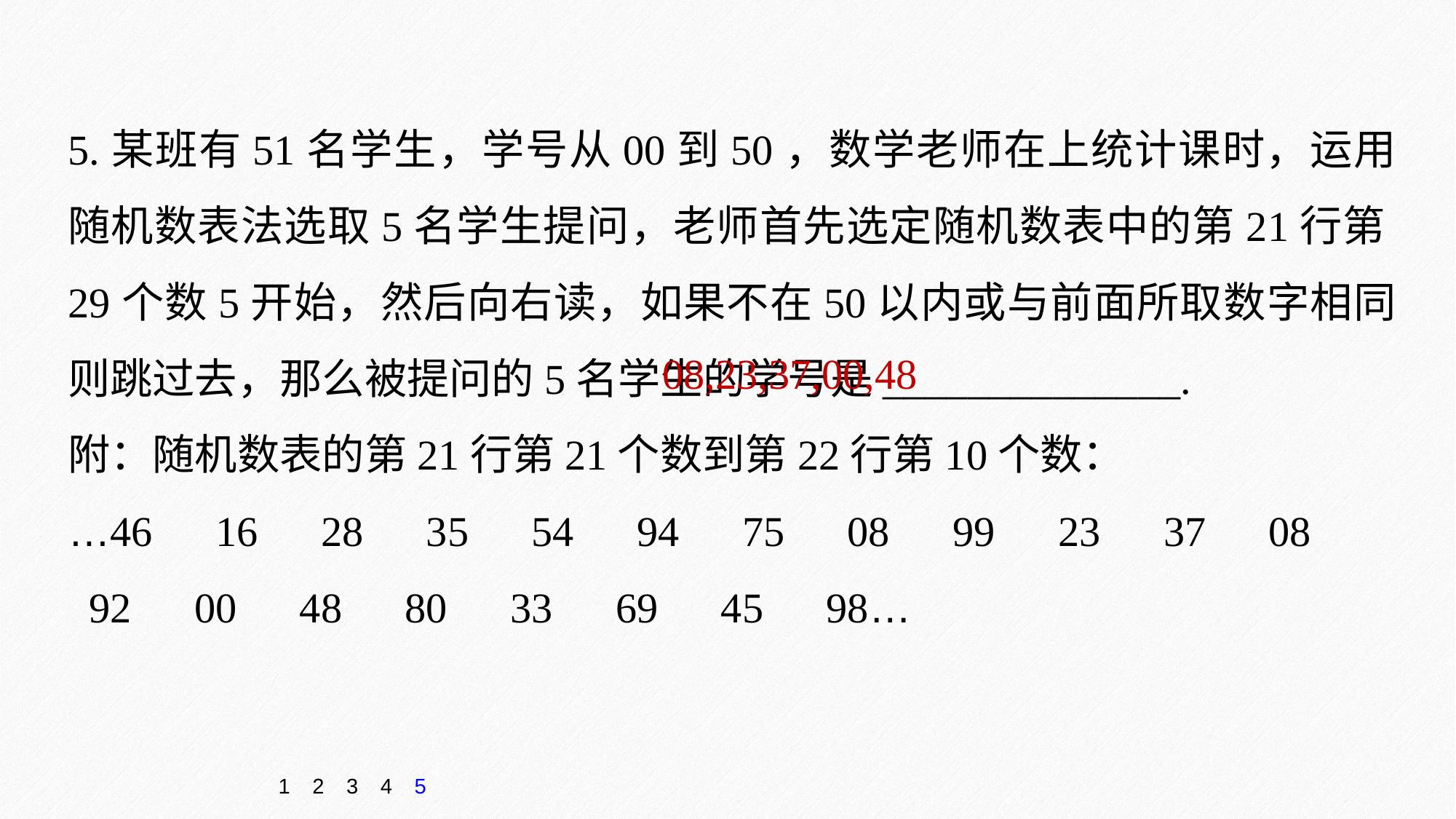

5.某班有51名学生，学号从00到50，数学老师在上统计课时，运用随机数表法选取5名学生提问，老师首先选定随机数表中的第21行第29个数5开始，然后向右读，如果不在50以内或与前面所取数字相同则跳过去，那么被提问的5名学生的学号是______________.
附：随机数表的第21行第21个数到第22行第10个数：
…46　16　28　35　54　94　75　08　99　23　37　08
  92　00　48　80　33　69　45　98…
08,23,37,00,48
1
2
3
4
5